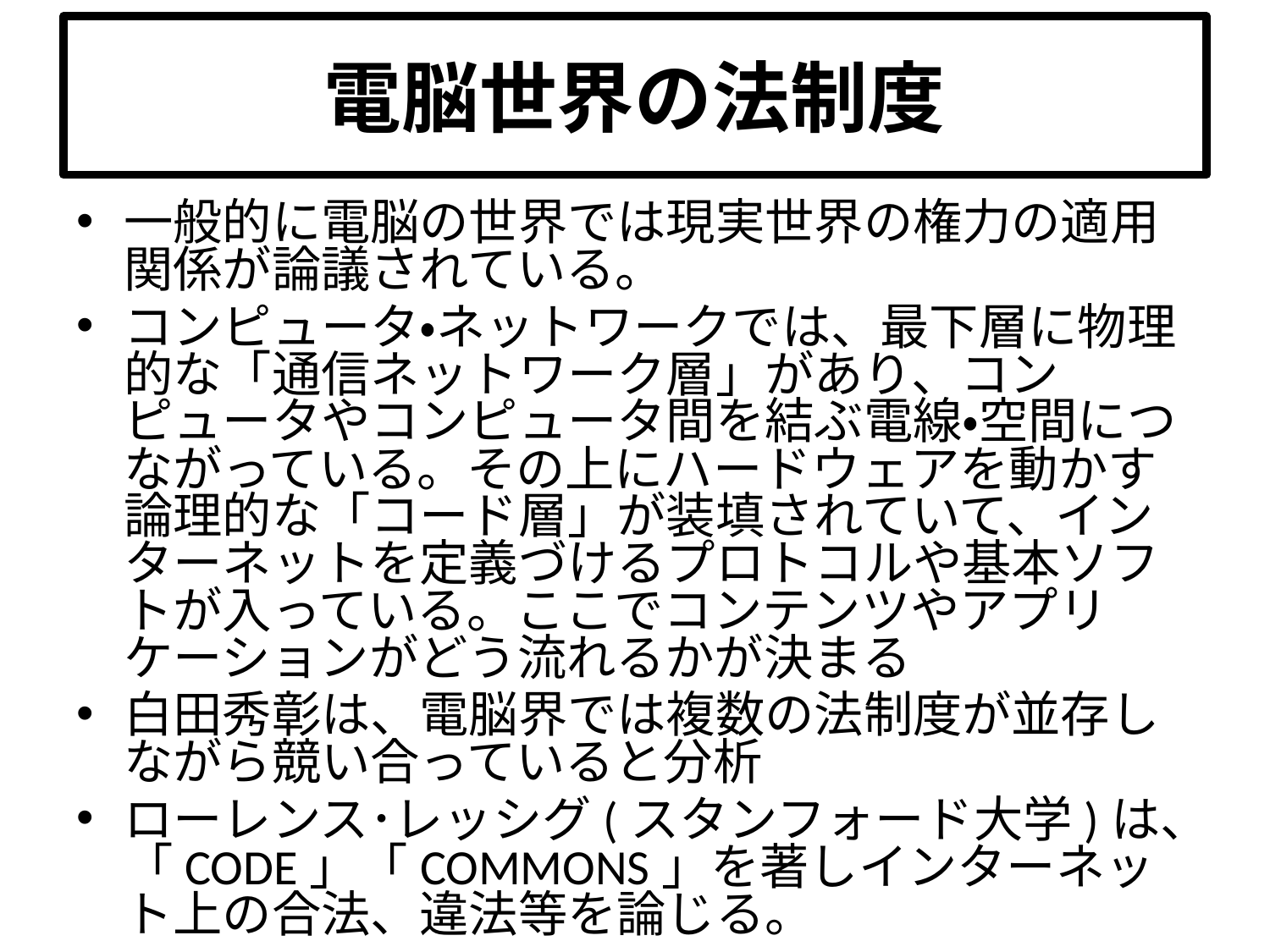

# 電脳世界の法制度
一般的に電脳の世界では現実世界の権力の適用関係が論議されている。
コンピュータ・ネットワークでは、最下層に物理的な「通信ネットワーク層」があり、コンピュータやコンピュータ間を結ぶ電線・空間につながっている。その上にハードウェアを動かす論理的な「コード層」が装填されていて、インターネットを定義づけるプロトコルや基本ソフトが入っている。ここでコンテンツやアプリケーションがどう流れるかが決まる
白田秀彰は、電脳界では複数の法制度が並存しながら競い合っていると分析
ローレンス･レッシグ(スタンフォード大学)は、「CODE」「COMMONS」を著しインターネット上の合法、違法等を論じる。